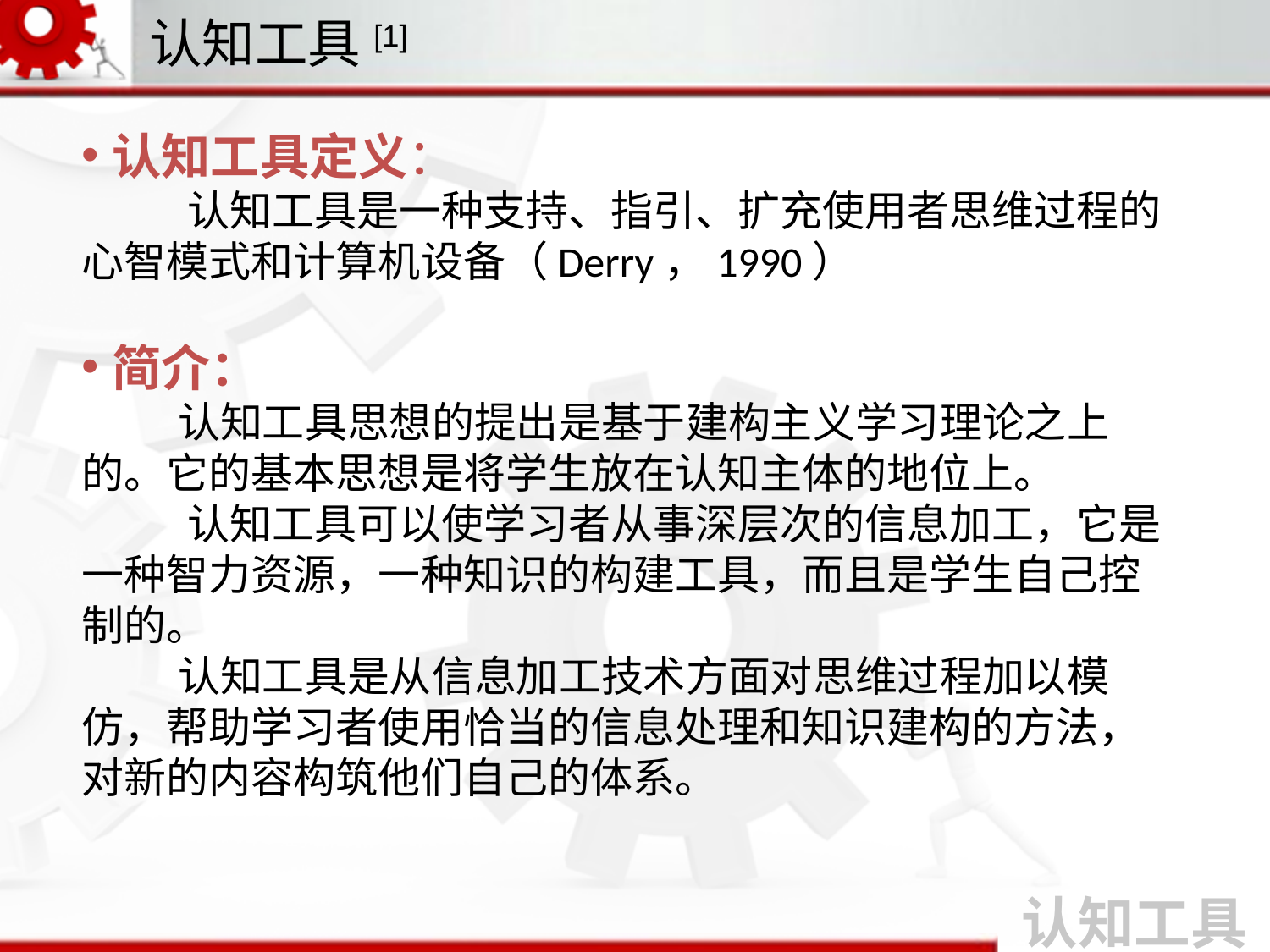

认知工具[1]
认知工具定义：
          认知工具是一种支持、指引、扩充使用者思维过程的心智模式和计算机设备（Derry，1990）

简介：
         认知工具思想的提出是基于建构主义学习理论之上的。它的基本思想是将学生放在认知主体的地位上。
          认知工具可以使学习者从事深层次的信息加工，它是一种智力资源，一种知识的构建工具，而且是学生自己控制的。
         认知工具是从信息加工技术方面对思维过程加以模仿，帮助学习者使用恰当的信息处理和知识建构的方法，对新的内容构筑他们自己的体系。

认知工具